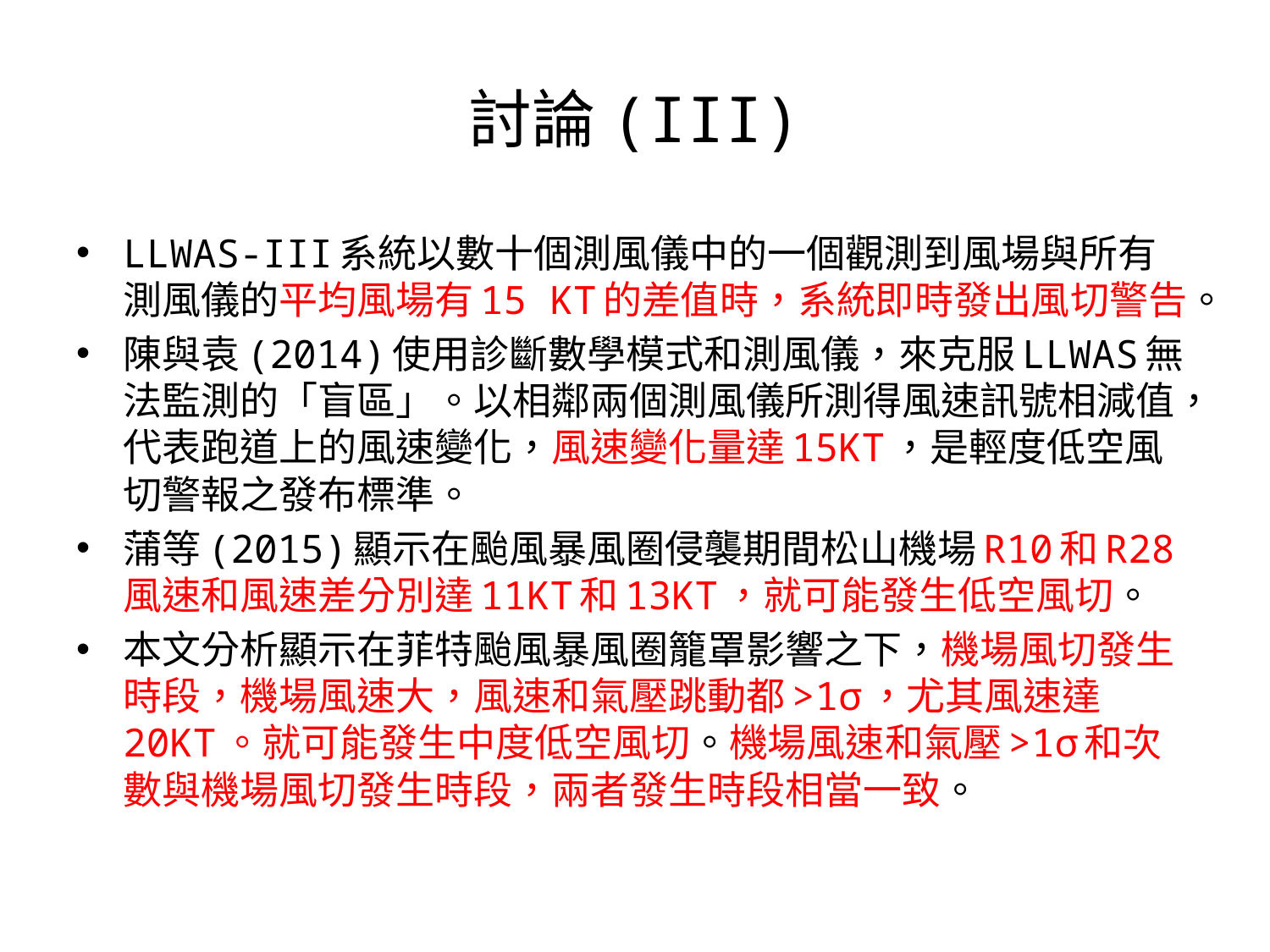

# 討論(III)
LLWAS-III系統以數十個測風儀中的一個觀測到風場與所有測風儀的平均風場有15 KT的差值時，系統即時發出風切警告。
陳與袁(2014)使用診斷數學模式和測風儀，來克服LLWAS無法監測的「盲區」。以相鄰兩個測風儀所測得風速訊號相減值，代表跑道上的風速變化，風速變化量達15KT，是輕度低空風切警報之發布標準。
蒲等(2015)顯示在颱風暴風圈侵襲期間松山機場R10和R28風速和風速差分別達11KT和13KT，就可能發生低空風切。
本文分析顯示在菲特颱風暴風圈籠罩影響之下，機場風切發生時段，機場風速大，風速和氣壓跳動都>1σ，尤其風速達20KT。就可能發生中度低空風切。機場風速和氣壓>1σ和次數與機場風切發生時段，兩者發生時段相當一致。